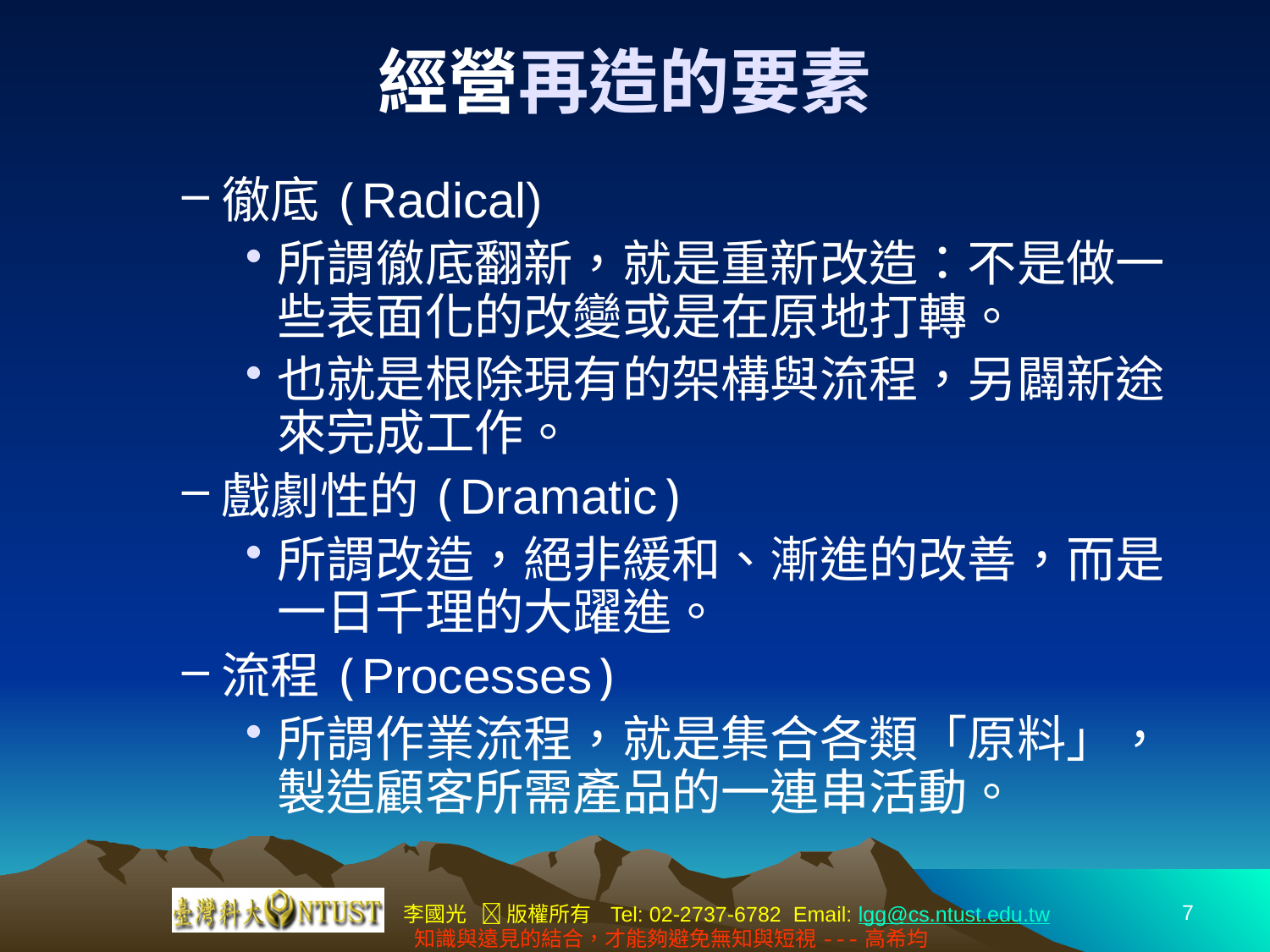

# 經營再造的要素
徹底(Radical)
所謂徹底翻新，就是重新改造：不是做一些表面化的改變或是在原地打轉。
也就是根除現有的架構與流程，另闢新途來完成工作。
戲劇性的(Dramatic)
所謂改造，絕非緩和、漸進的改善，而是一日千理的大躍進。
流程(Processes)
所謂作業流程，就是集合各類「原料」，製造顧客所需產品的一連串活動。
7